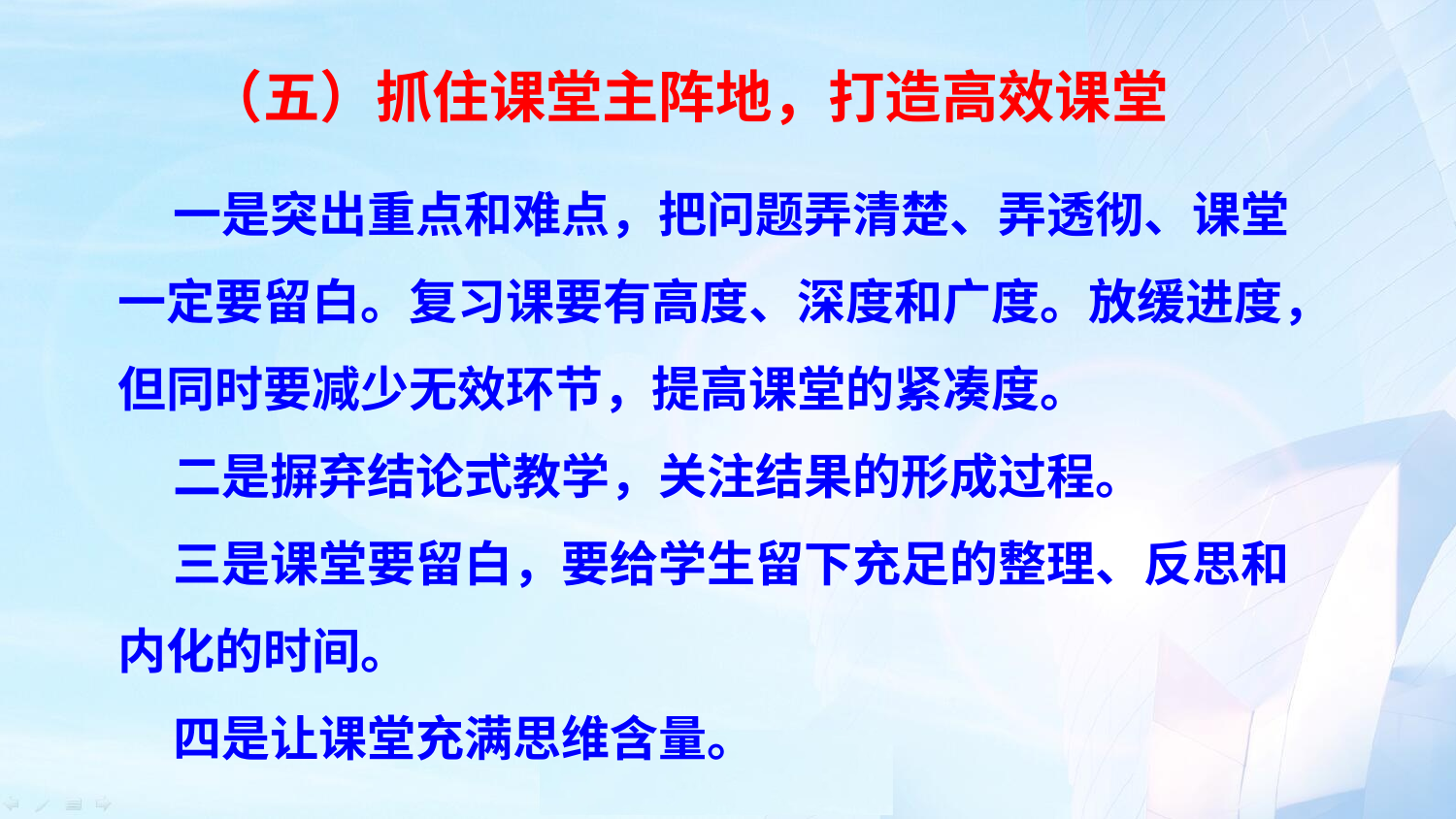

（五）抓住课堂主阵地，打造高效课堂
    一是突出重点和难点，把问题弄清楚、弄透彻、课堂一定要留白。复习课要有高度、深度和广度。放缓进度，但同时要减少无效环节，提高课堂的紧凑度。
    二是摒弃结论式教学，关注结果的形成过程。
    三是课堂要留白，要给学生留下充足的整理、反思和内化的时间。
    四是让课堂充满思维含量。